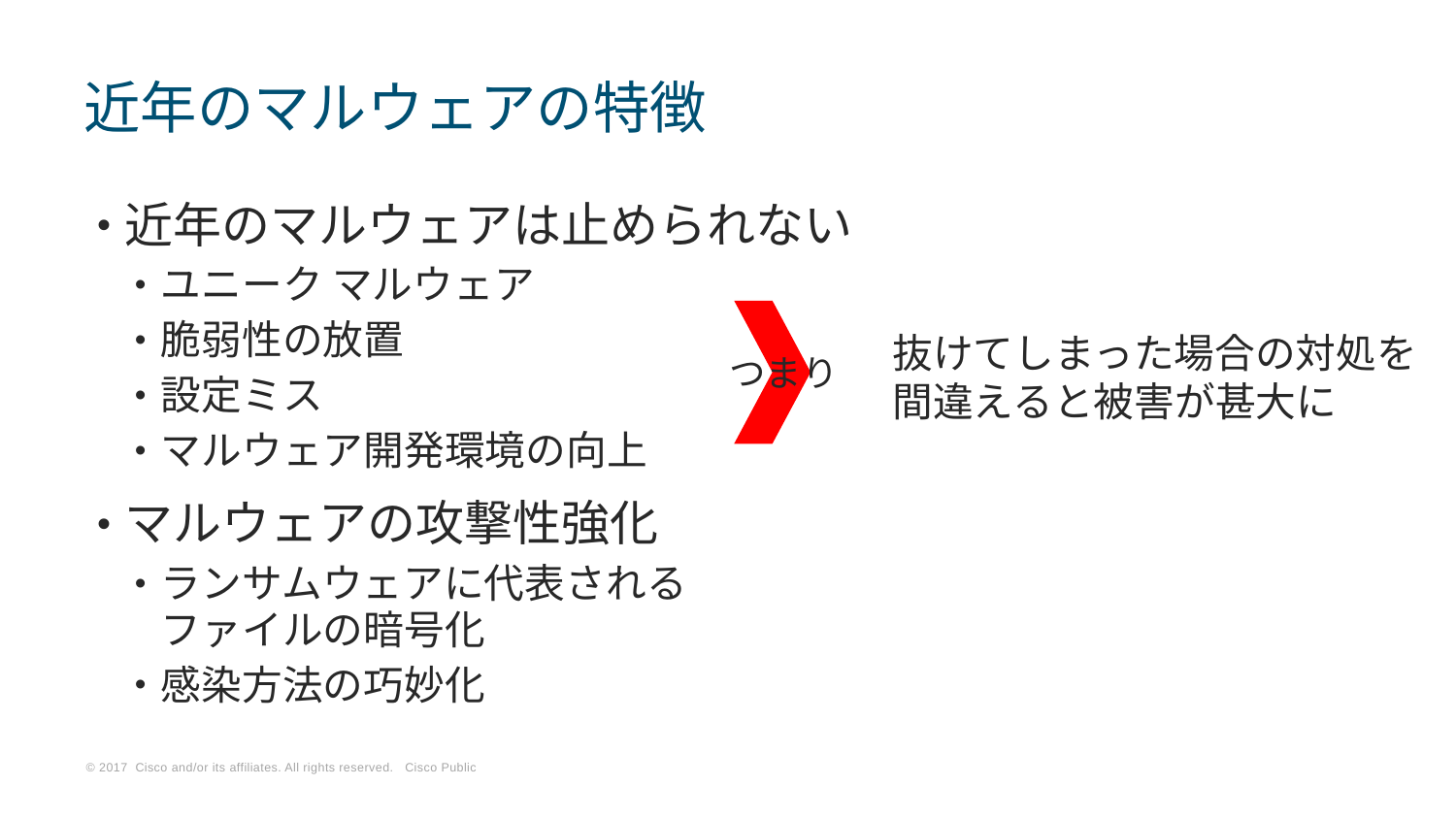

# 近年のマルウェアの特徴
近年のマルウェアは止められない
ユニーク マルウェア
脆弱性の放置
設定ミス
マルウェア開発環境の向上
マルウェアの攻撃性強化
ランサムウェアに代表される
ファイルの暗号化
感染方法の巧妙化

抜けてしまった場合の対処を
間違えると被害が甚大に
つまり